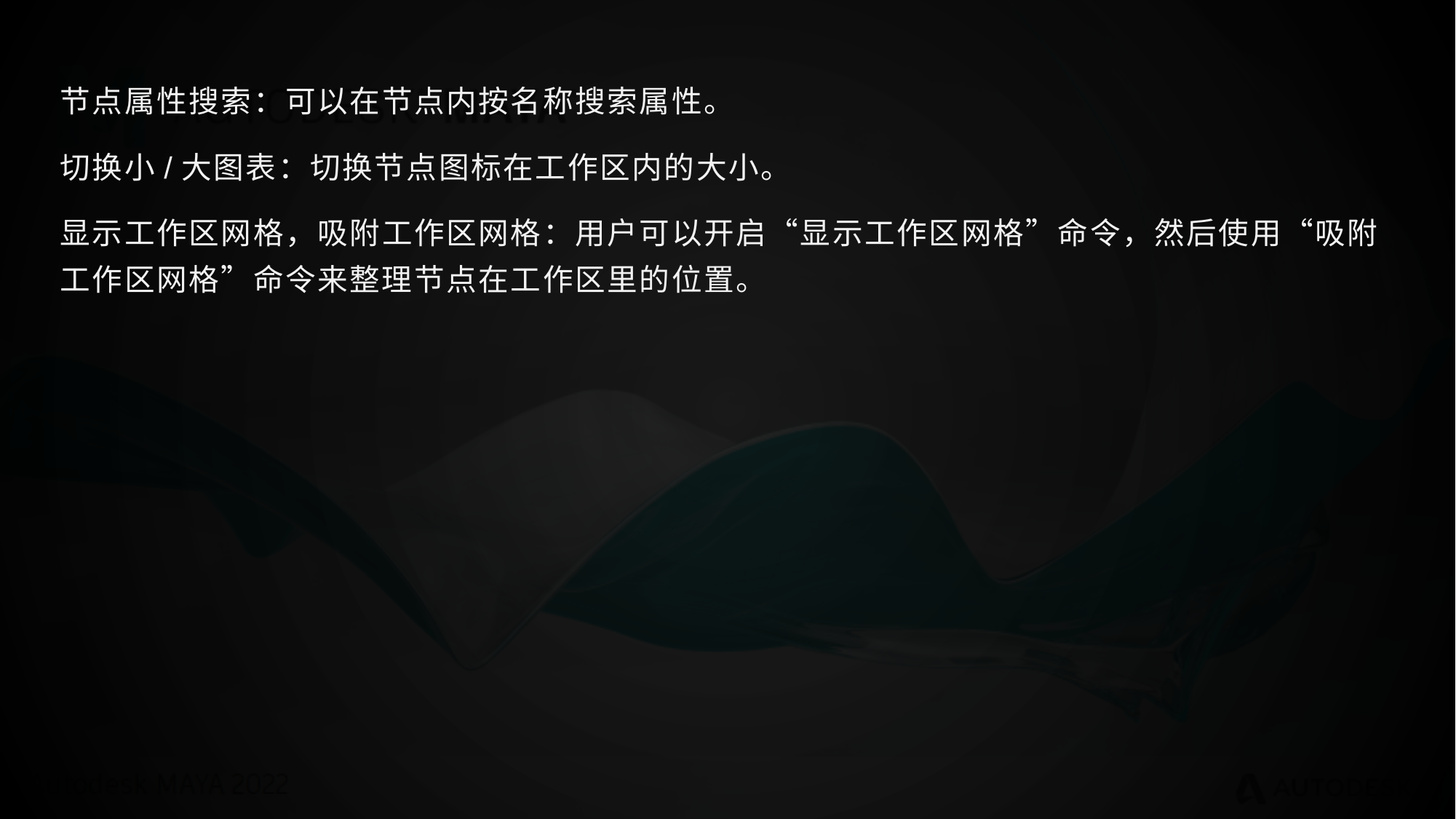

节点属性搜索：可以在节点内按名称搜索属性。
切换小/大图表：切换节点图标在工作区内的大小。
显示工作区网格，吸附工作区网格：用户可以开启“显示工作区网格”命令，然后使用“吸附工作区网格”命令来整理节点在工作区里的位置。